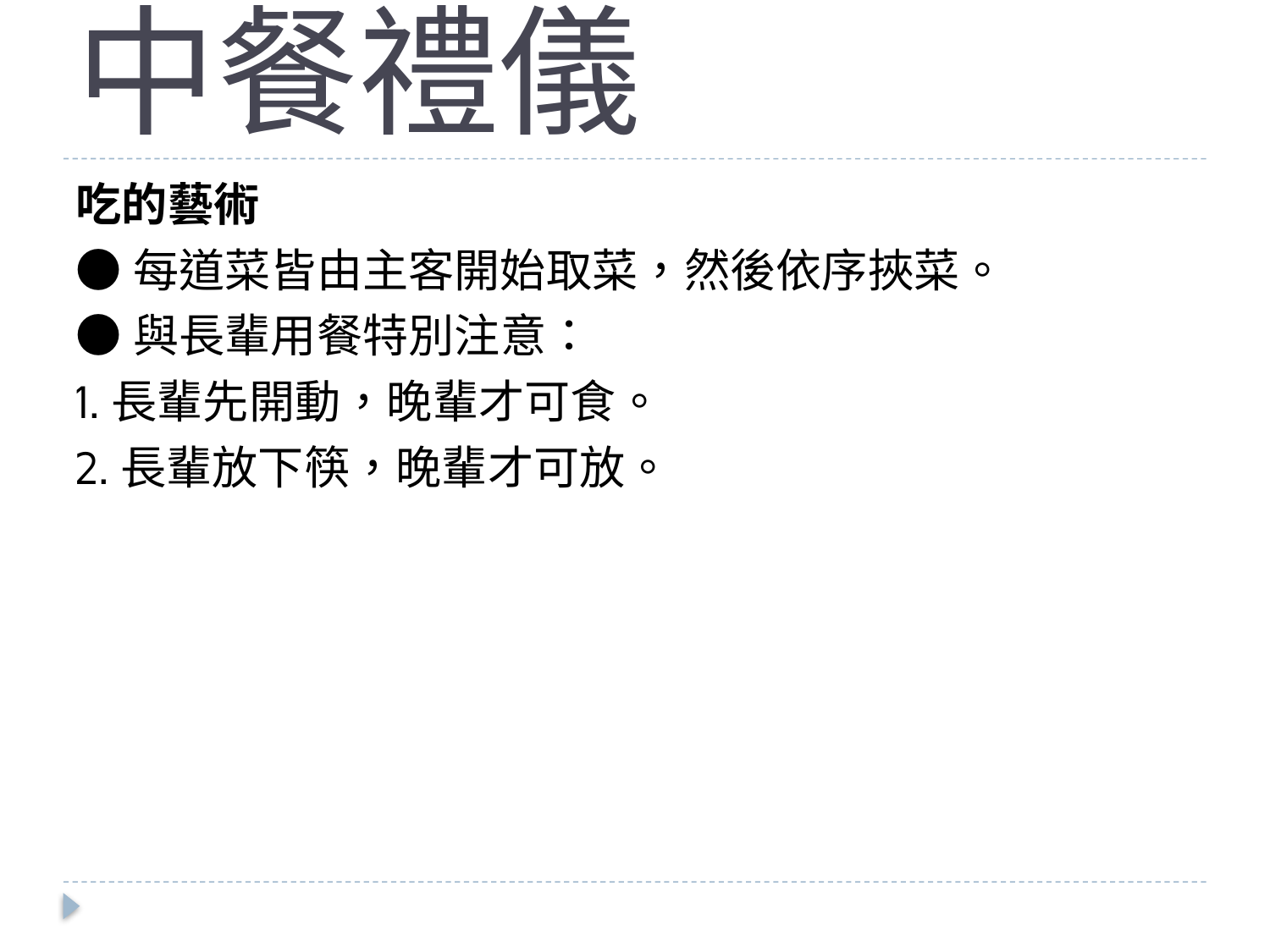

# 中餐禮儀
吃的藝術
●每道菜皆由主客開始取菜，然後依序挾菜。
●與長輩用餐特別注意：
1.長輩先開動，晚輩才可食。
2.長輩放下筷，晚輩才可放。